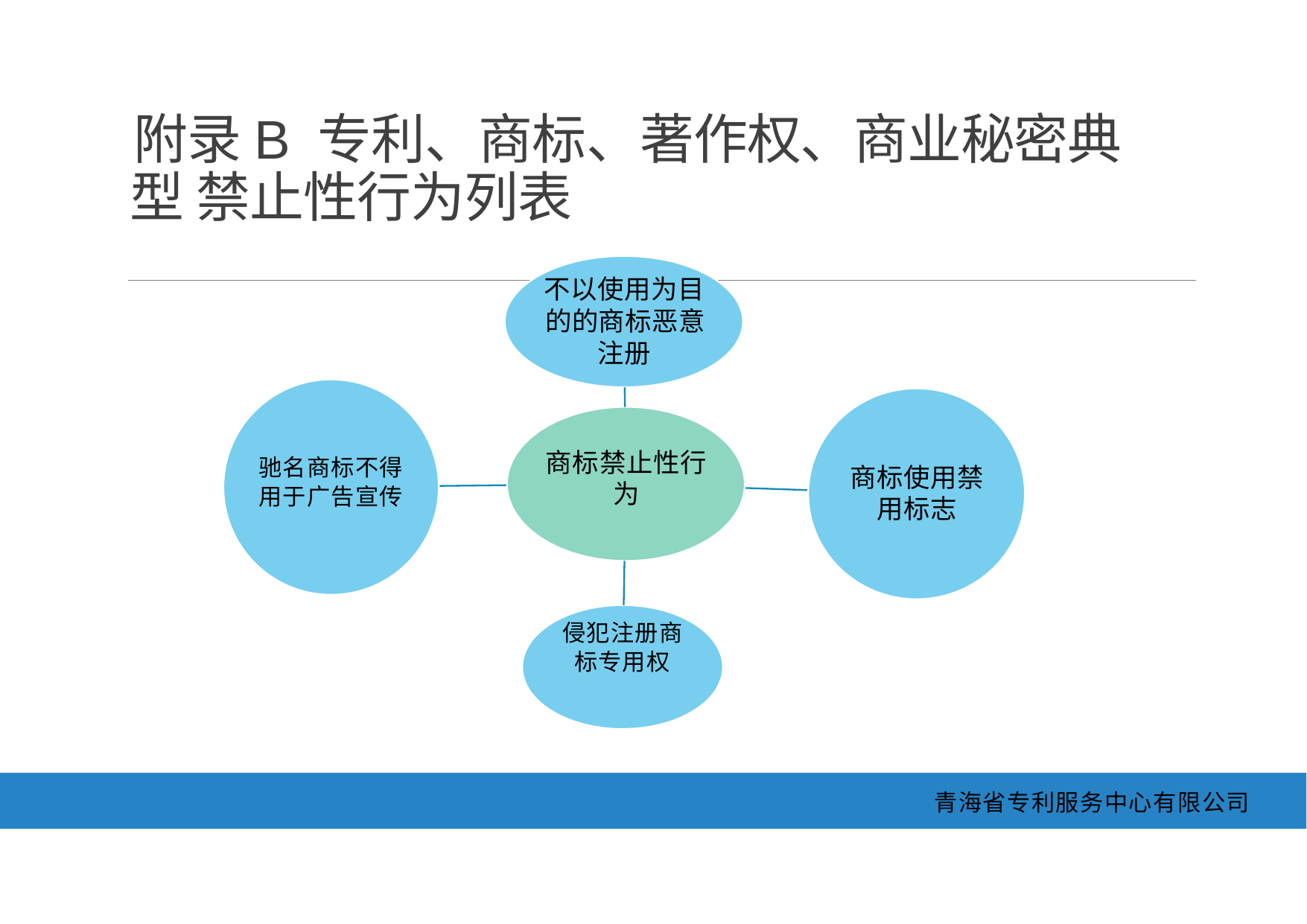

附录B 专利、商标、著作权、商业秘密典型 禁止性行为列表

不以使用为目
的的商标恶意
注册

驰名商标不得
用于广告宣传

商标使用禁    用标志

商标禁止性行    为

侵犯注册商
标专用权

青海省专利服务中心有限公司